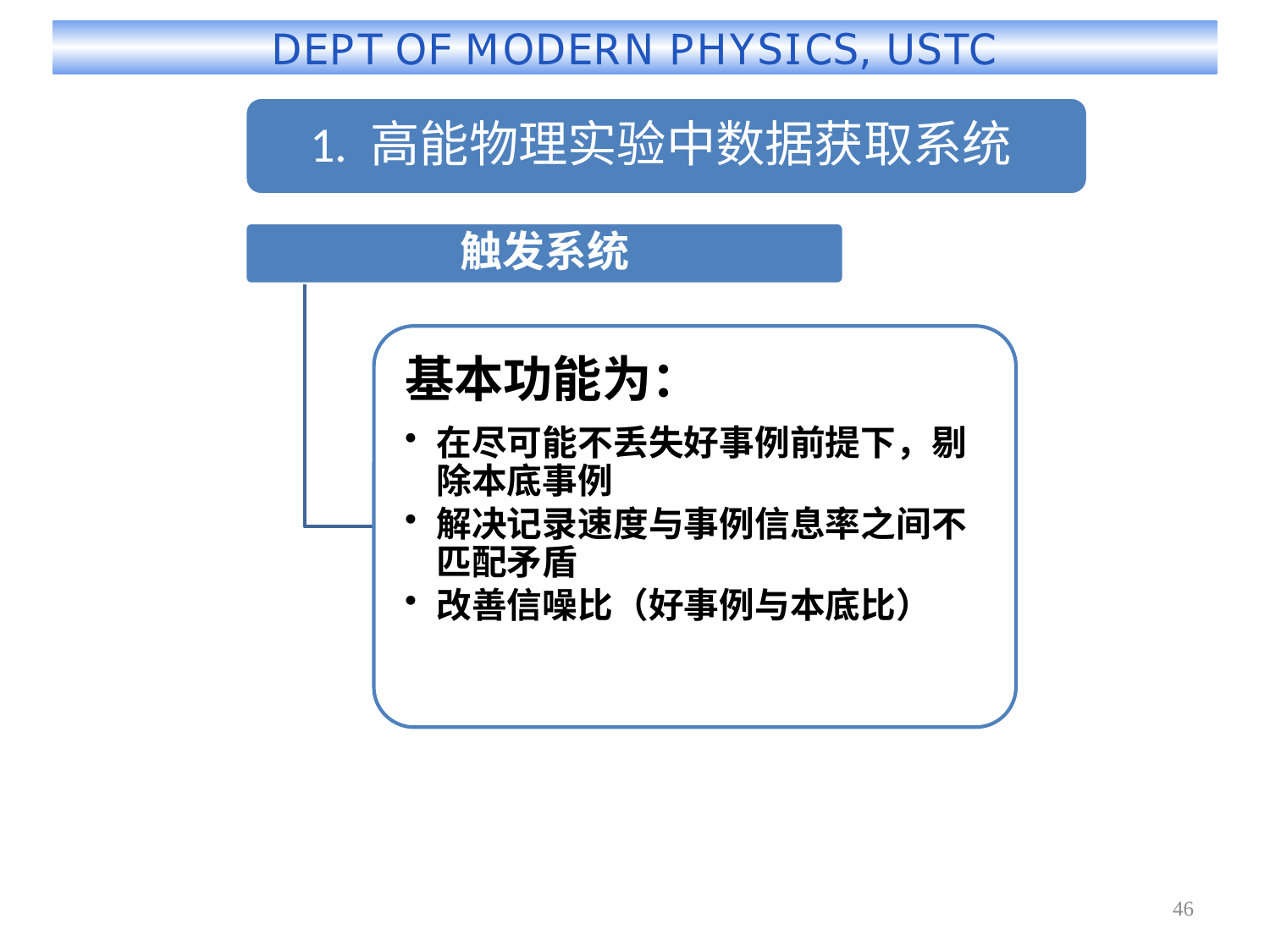

# 四、当代物理实验中数据获取和管理系统的基本结构
1. 高能物理实验中数据获取系统
触发系统
基本功能为：
在尽可能不丢失好事例前提下，剔除本底事例
解决记录速度与事例信息率之间不匹配矛盾
改善信噪比（好事例与本底比）
46